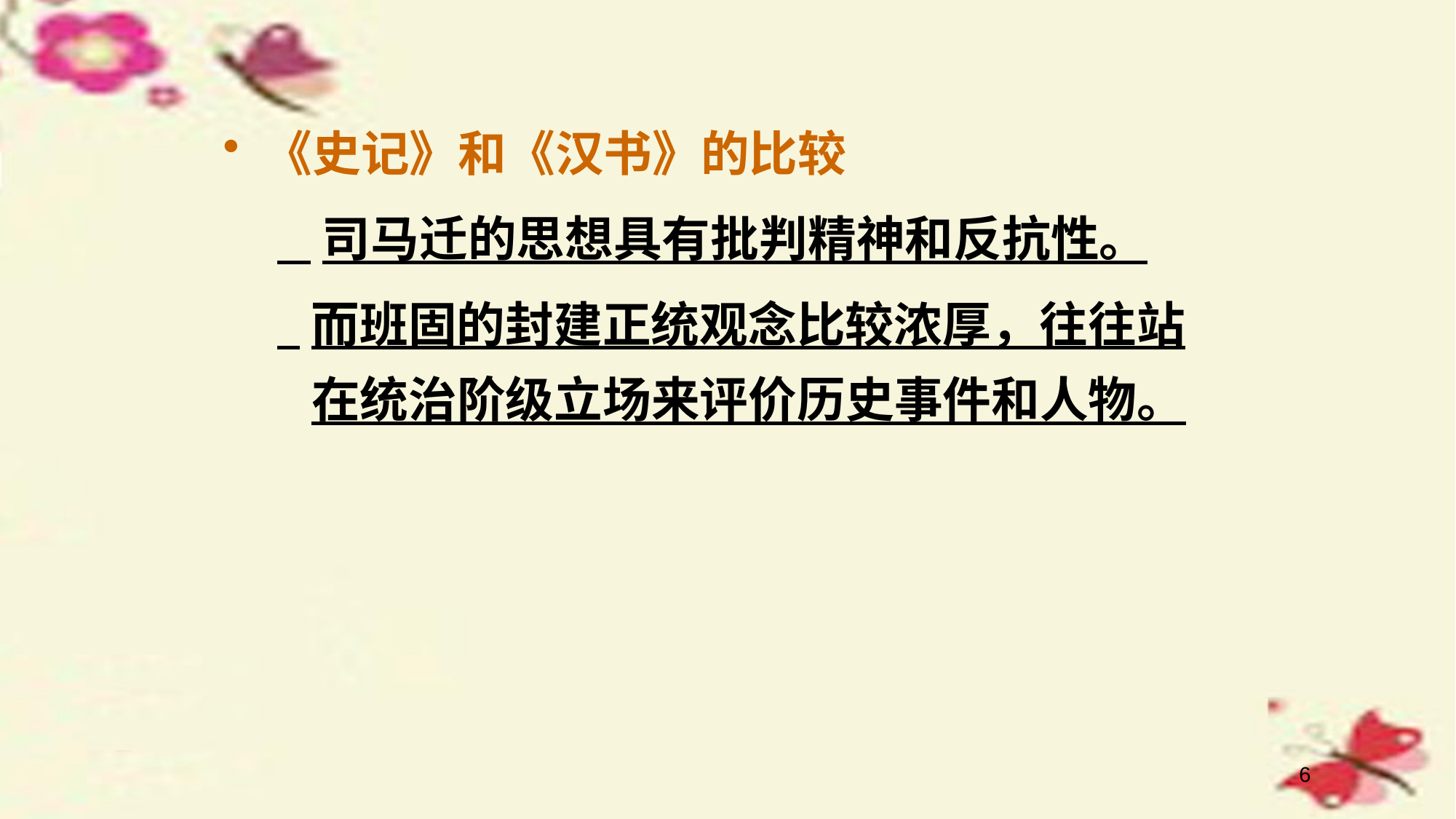

《史记》和《汉书》的比较
   司马迁的思想具有批判精神和反抗性。
  而班固的封建正统观念比较浓厚，往往站在统治阶级立场来评价历史事件和人物。
6